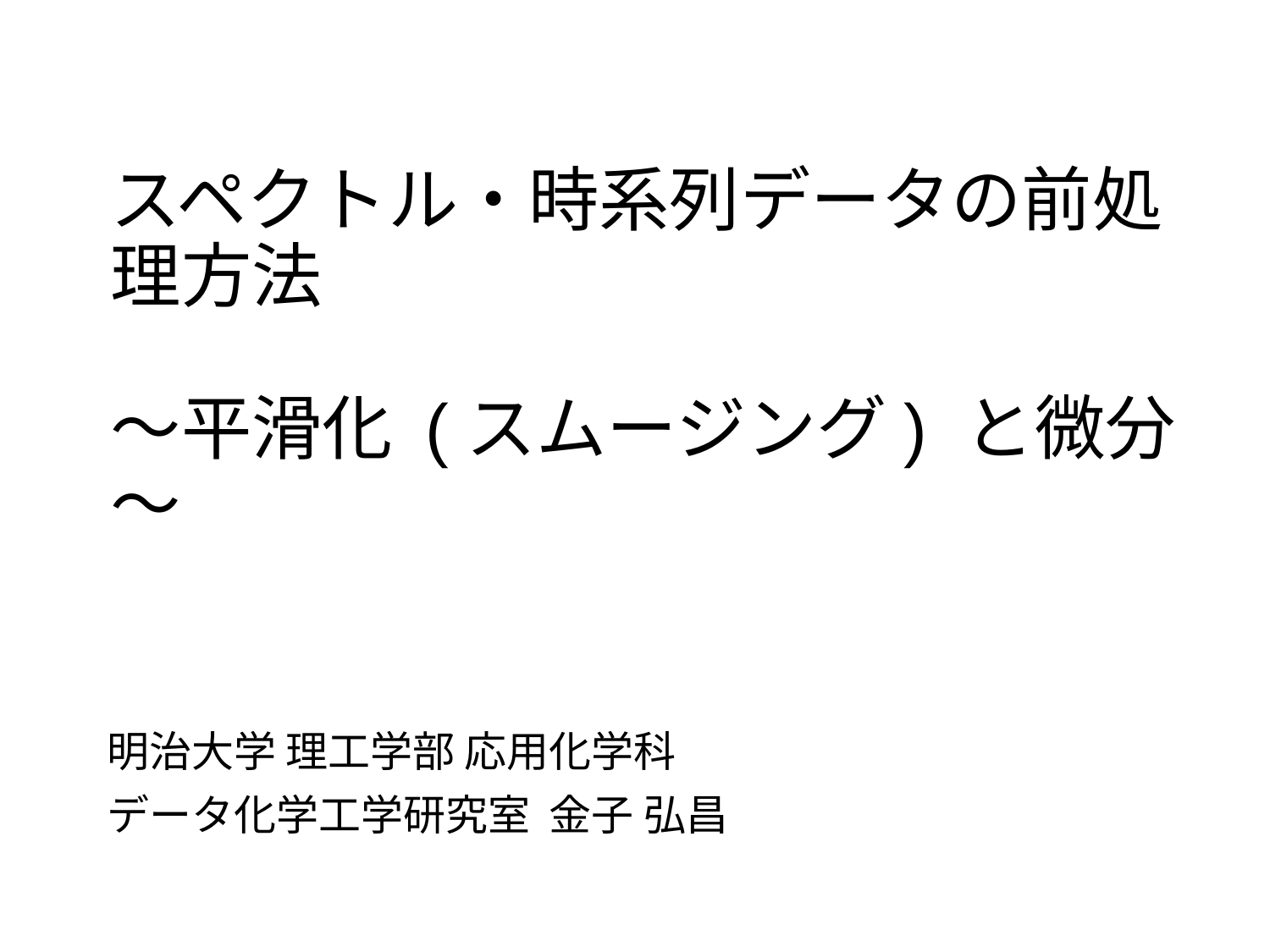

1
# スペクトル・時系列データの前処理方法 ～平滑化 (スムージング) と微分～
明治大学 理工学部 応用化学科
データ化学工学研究室  金子 弘昌